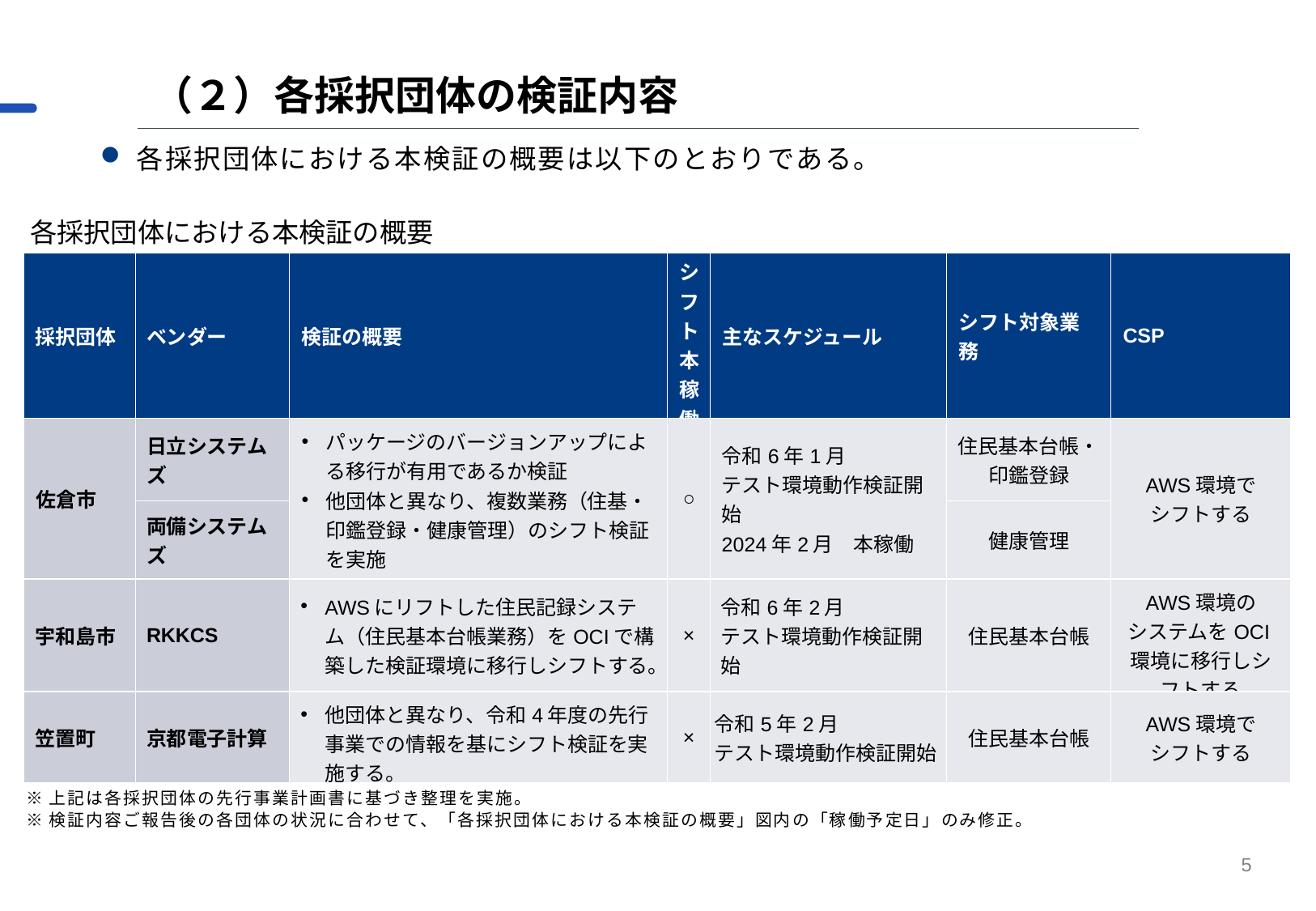

（２）各採択団体の検証内容
各採択団体における本検証の概要は以下のとおりである。
各採択団体における本検証の概要
| 採択団体 | ベンダー | 検証の概要 | シフト本稼働 | 主なスケジュール | シフト対象業務 | CSP |
| --- | --- | --- | --- | --- | --- | --- |
| 佐倉市 | 日立システムズ | パッケージのバージョンアップによる移行が有用であるか検証 他団体と異なり、複数業務（住基・印鑑登録・健康管理）のシフト検証を実施 | ○ | 令和6年1月　 テスト環境動作検証開始 2024年2月　本稼働 | 住民基本台帳・印鑑登録 | AWS環境で シフトする |
|  | 両備システムズ |  |  |  | 健康管理 |  |
| 宇和島市 | RKKCS | AWSにリフトした住民記録システム（住民基本台帳業務）をOCIで構築した検証環境に移行しシフトする。 | × | 令和6年2月　 テスト環境動作検証開始 | 住民基本台帳 | AWS環境の システムをOCI環境に移行しシフトする |
| 笠置町 | 京都電子計算 | 他団体と異なり、令和4年度の先行事業での情報を基にシフト検証を実施する。 | × | 令和5年2月　 テスト環境動作検証開始 | 住民基本台帳 | AWS環境で シフトする |
※上記は各採択団体の先行事業計画書に基づき整理を実施。
※検証内容ご報告後の各団体の状況に合わせて、「各採択団体における本検証の概要」図内の「稼働予定日」のみ修正。
5